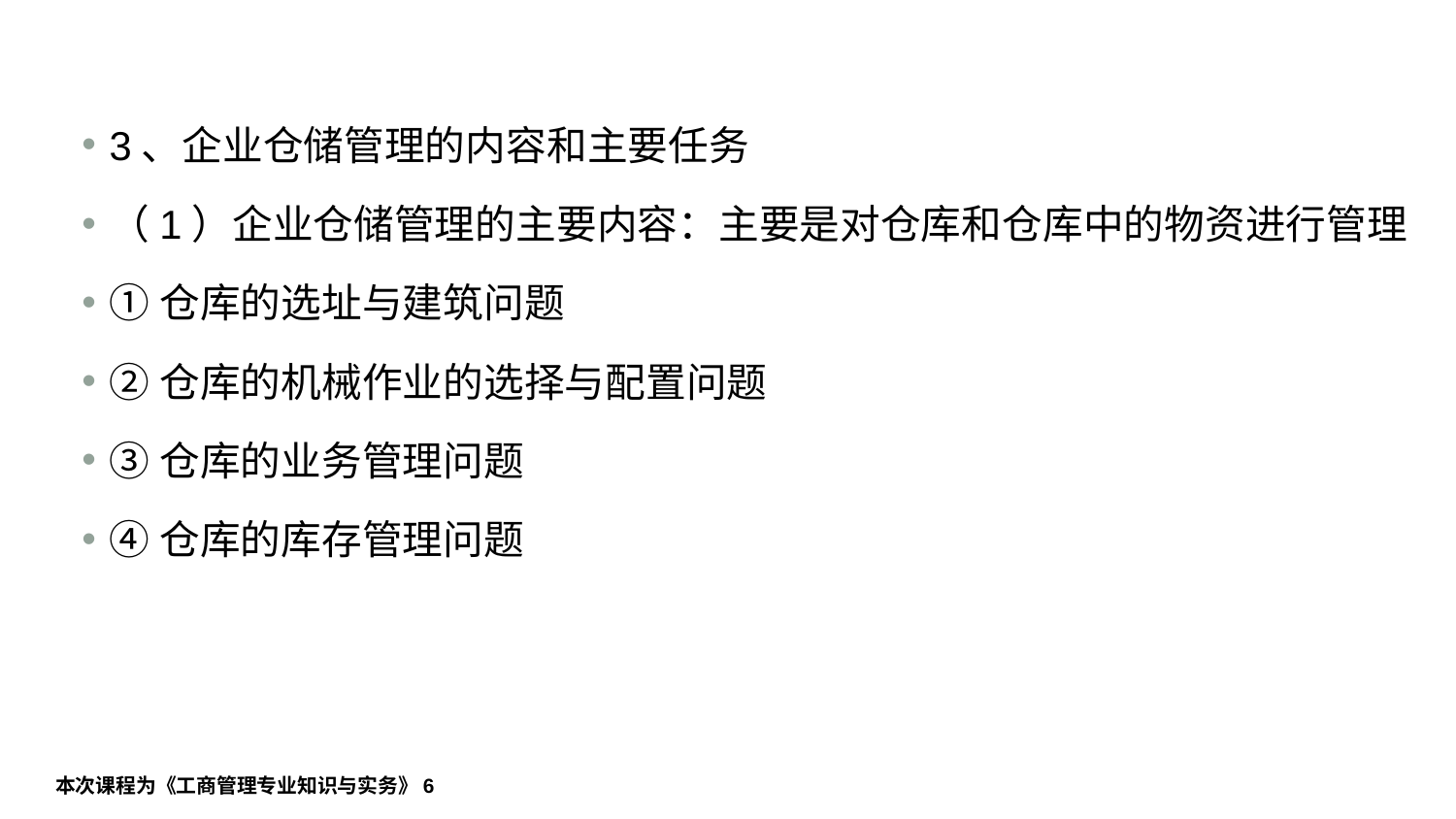

#
3、企业仓储管理的内容和主要任务
（1）企业仓储管理的主要内容：主要是对仓库和仓库中的物资进行管理
①仓库的选址与建筑问题
②仓库的机械作业的选择与配置问题
③仓库的业务管理问题
④仓库的库存管理问题